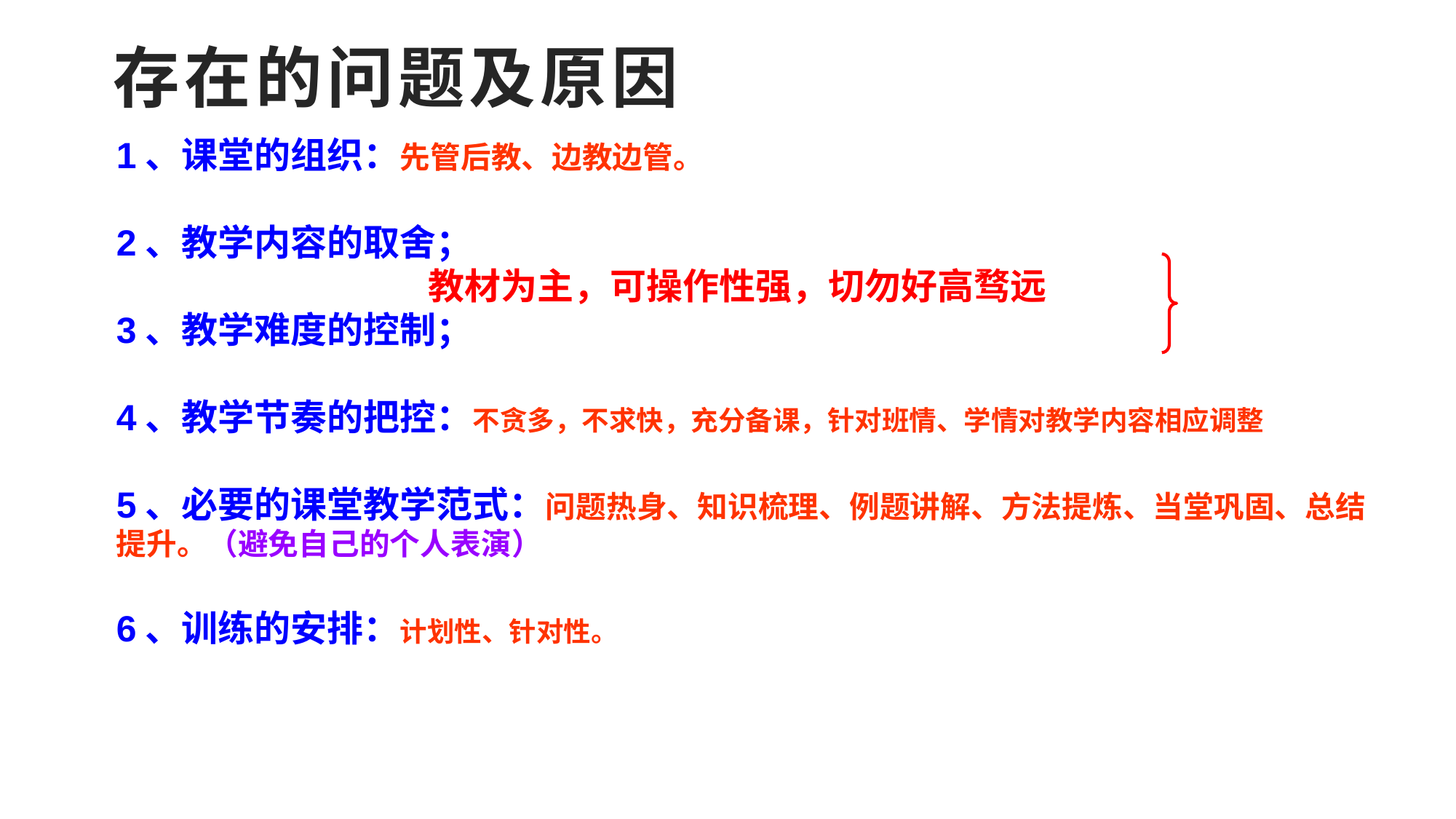

存在的问题及原因
1、课堂的组织：先管后教、边教边管。

2、教学内容的取舍；
                                     教材为主，可操作性强，切勿好高骛远
3、教学难度的控制；

4、教学节奏的把控：不贪多，不求快，充分备课，针对班情、学情对教学内容相应调整

5、必要的课堂教学范式：问题热身、知识梳理、例题讲解、方法提炼、当堂巩固、总结提升。（避免自己的个人表演）

6、训练的安排：计划性、针对性。